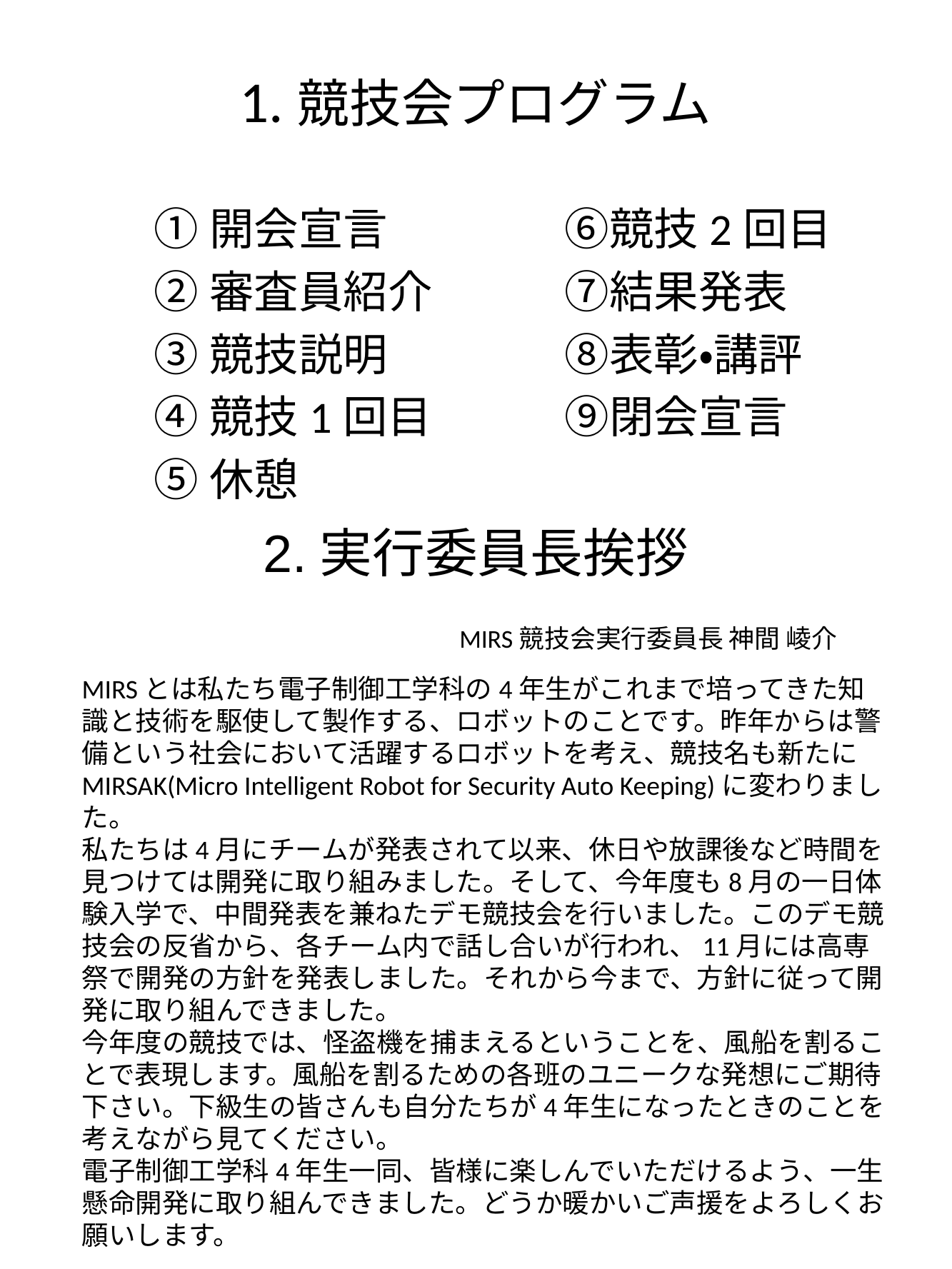

# 1.競技会プログラム
①開会宣言 	　　⑥競技2回目
②審査員紹介 	　　⑦結果発表
③競技説明	　　⑧表彰・講評
④競技1回目 	　　⑨閉会宣言
⑤休憩
2.実行委員長挨拶
MIRS競技会実行委員長 神間 崚介

MIRSとは私たち電子制御工学科の4年生がこれまで培ってきた知識と技術を駆使して製作する、ロボットのことです。昨年からは警備という社会において活躍するロボットを考え、競技名も新たにMIRSAK(Micro Intelligent Robot for Security Auto Keeping)に変わりました。
私たちは4月にチームが発表されて以来、休日や放課後など時間を見つけては開発に取り組みました。そして、今年度も8月の一日体験入学で、中間発表を兼ねたデモ競技会を行いました。このデモ競技会の反省から、各チーム内で話し合いが行われ、11月には高専祭で開発の方針を発表しました。それから今まで、方針に従って開発に取り組んできました。
今年度の競技では、怪盗機を捕まえるということを、風船を割ることで表現します。風船を割るための各班のユニークな発想にご期待下さい。下級生の皆さんも自分たちが4年生になったときのことを考えながら見てください。
電子制御工学科4年生一同、皆様に楽しんでいただけるよう、一生懸命開発に取り組んできました。どうか暖かいご声援をよろしくお願いします。